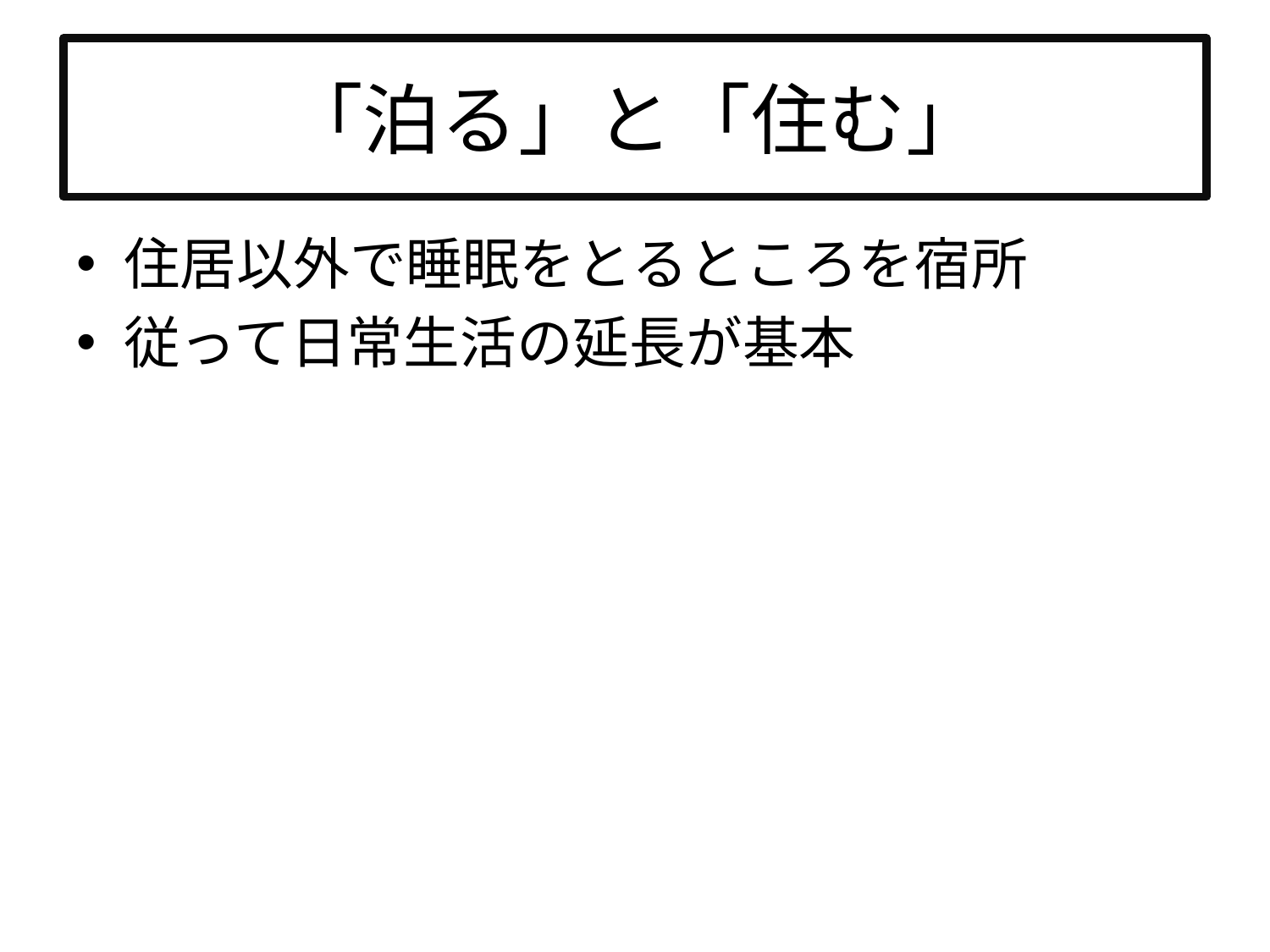

# 「泊る」と「住む」
住居以外で睡眠をとるところを宿所
従って日常生活の延長が基本